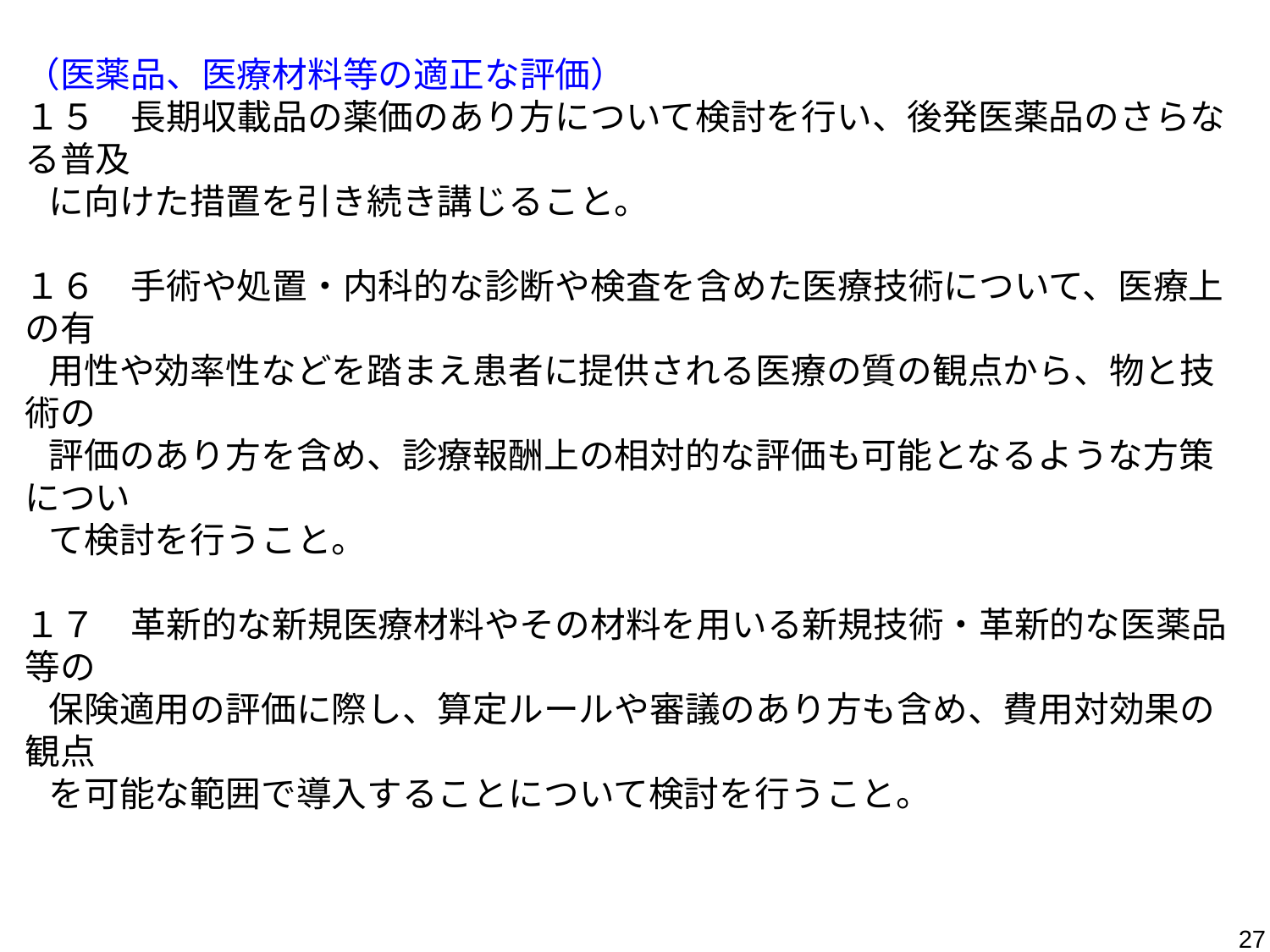

（医薬品、医療材料等の適正な評価）
１５　長期収載品の薬価のあり方について検討を行い、後発医薬品のさらなる普及
  に向けた措置を引き続き講じること。

１６　手術や処置・内科的な診断や検査を含めた医療技術について、医療上の有
  用性や効率性などを踏まえ患者に提供される医療の質の観点から、物と技術の
  評価のあり方を含め、診療報酬上の相対的な評価も可能となるような方策につい
  て検討を行うこと。

１７　革新的な新規医療材料やその材料を用いる新規技術・革新的な医薬品等の
  保険適用の評価に際し、算定ルールや審議のあり方も含め、費用対効果の観点
  を可能な範囲で導入することについて検討を行うこと。
27